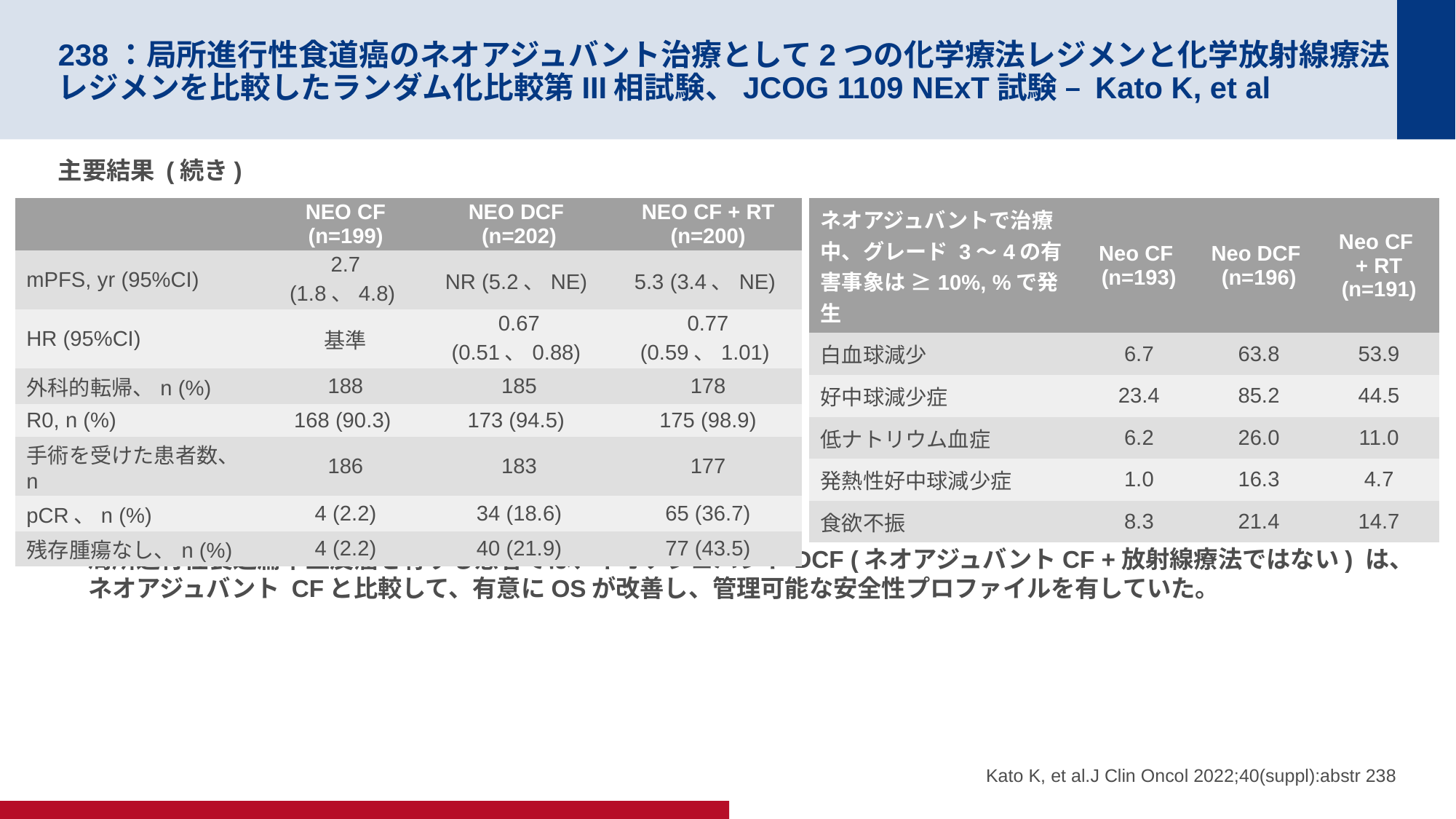

# 238：局所進行性食道癌のネオアジュバント治療として2つの化学療法レジメンと化学放射線療法レジメンを比較したランダム化比較第III相試験、JCOG 1109 NExT試験 – Kato K, et al
主要結果 (続き)
結論
局所進行性食道扁平上皮癌を有する患者では、ネオアジュバントDCF (ネオアジュバントCF +放射線療法ではない) は、ネオアジュバント CFと比較して、有意にOSが改善し、管理可能な安全性プロファイルを有していた。
|  | NEO CF (n=199) | NEO DCF (n=202) | NEO CF + RT (n=200) |
| --- | --- | --- | --- |
| mPFS, yr (95%CI) | 2.7 (1.8、4.8) | NR (5.2、NE) | 5.3 (3.4、NE) |
| HR (95%CI) | 基準 | 0.67 (0.51、0.88) | 0.77 (0.59、1.01) |
| 外科的転帰、n (%) | 188 | 185 | 178 |
| R0, n (%) | 168 (90.3) | 173 (94.5) | 175 (98.9) |
| 手術を受けた患者数、n | 186 | 183 | 177 |
| pCR、n (%) | 4 (2.2) | 34 (18.6) | 65 (36.7) |
| 残存腫瘍なし、n (%) | 4 (2.2) | 40 (21.9) | 77 (43.5) |
| ネオアジュバントで治療中、グレード 3〜4の有害事象は ≥10%, %で発生 | Neo CF (n=193) | Neo DCF (n=196) | Neo CF + RT (n=191) |
| --- | --- | --- | --- |
| 白血球減少 | 6.7 | 63.8 | 53.9 |
| 好中球減少症 | 23.4 | 85.2 | 44.5 |
| 低ナトリウム血症 | 6.2 | 26.0 | 11.0 |
| 発熱性好中球減少症 | 1.0 | 16.3 | 4.7 |
| 食欲不振 | 8.3 | 21.4 | 14.7 |
Kato K, et al.J Clin Oncol 2022;40(suppl):abstr 238